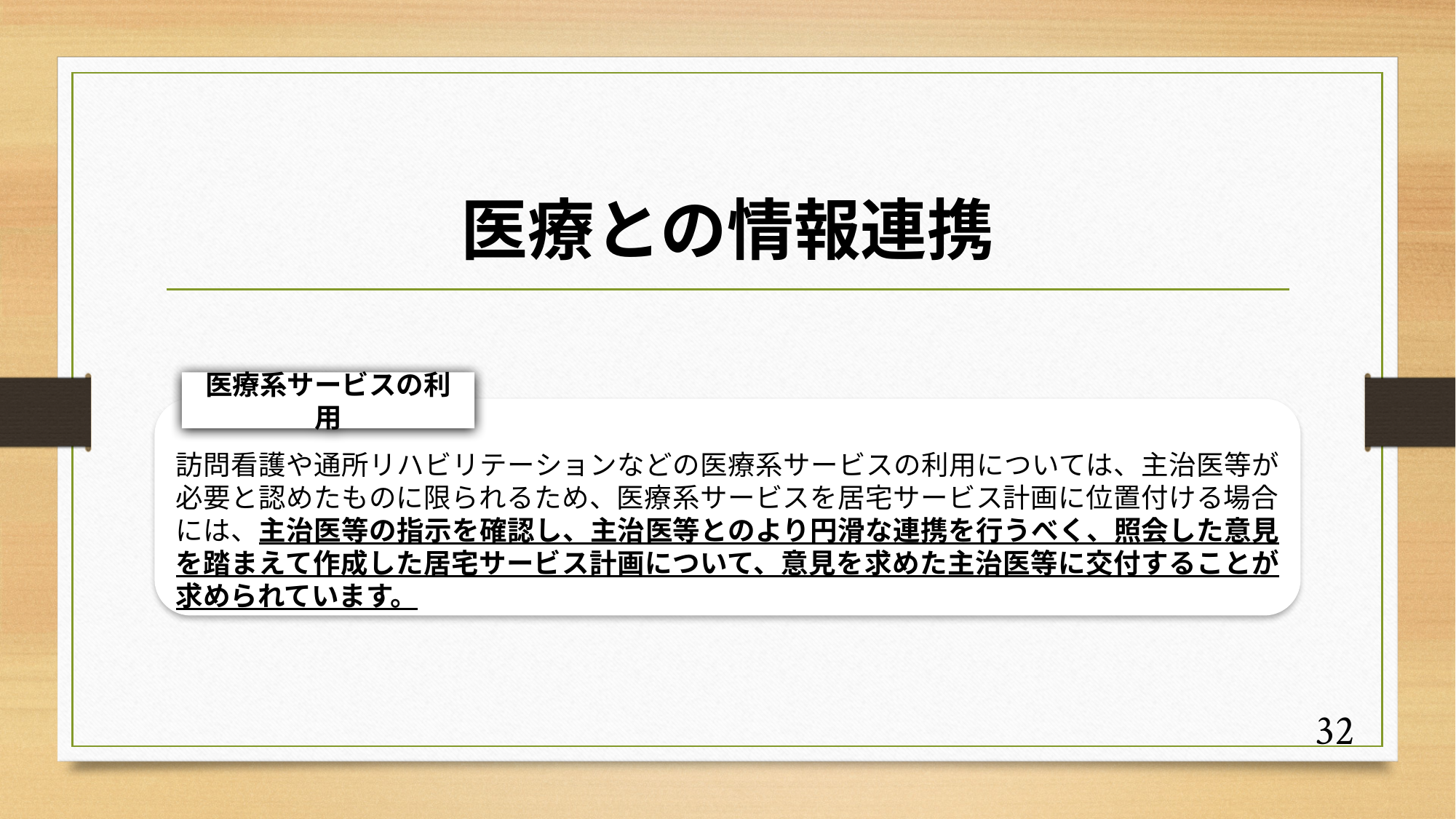

# 医療との情報連携
医療系サービスの利用

訪問看護や通所リハビリテーションなどの医療系サービスの利用については、主治医等が必要と認めたものに限られるため、医療系サービスを居宅サービス計画に位置付ける場合には、主治医等の指示を確認し、主治医等とのより円滑な連携を行うべく、照会した意見を踏まえて作成した居宅サービス計画について、意見を求めた主治医等に交付することが求められています。
32